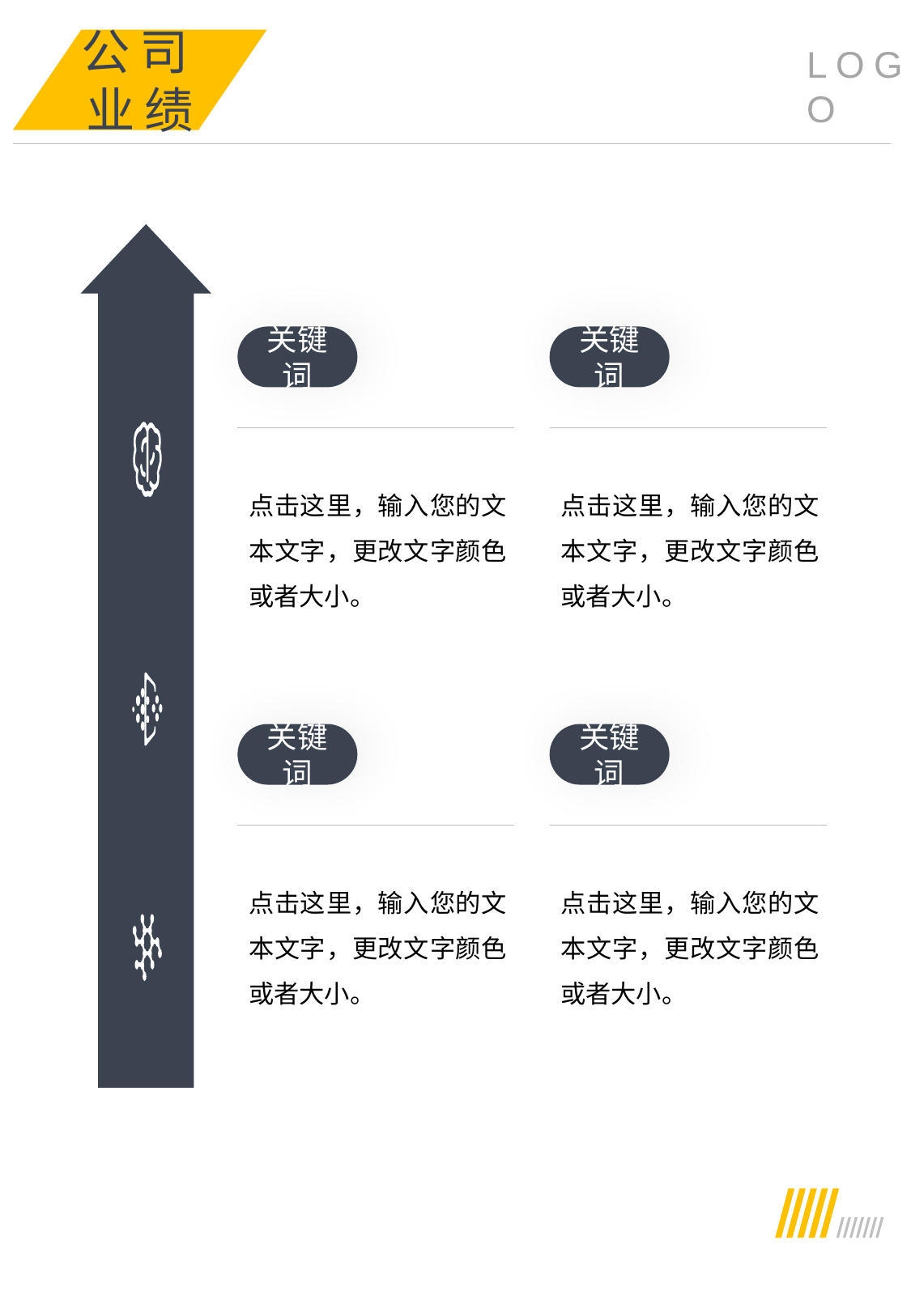

公司业绩
LOGO

关键词
关键词
点击这里，输入您的文本文字，更改文字颜色或者大小。
点击这里，输入您的文本文字，更改文字颜色或者大小。
关键词
关键词
点击这里，输入您的文本文字，更改文字颜色或者大小。
点击这里，输入您的文本文字，更改文字颜色或者大小。